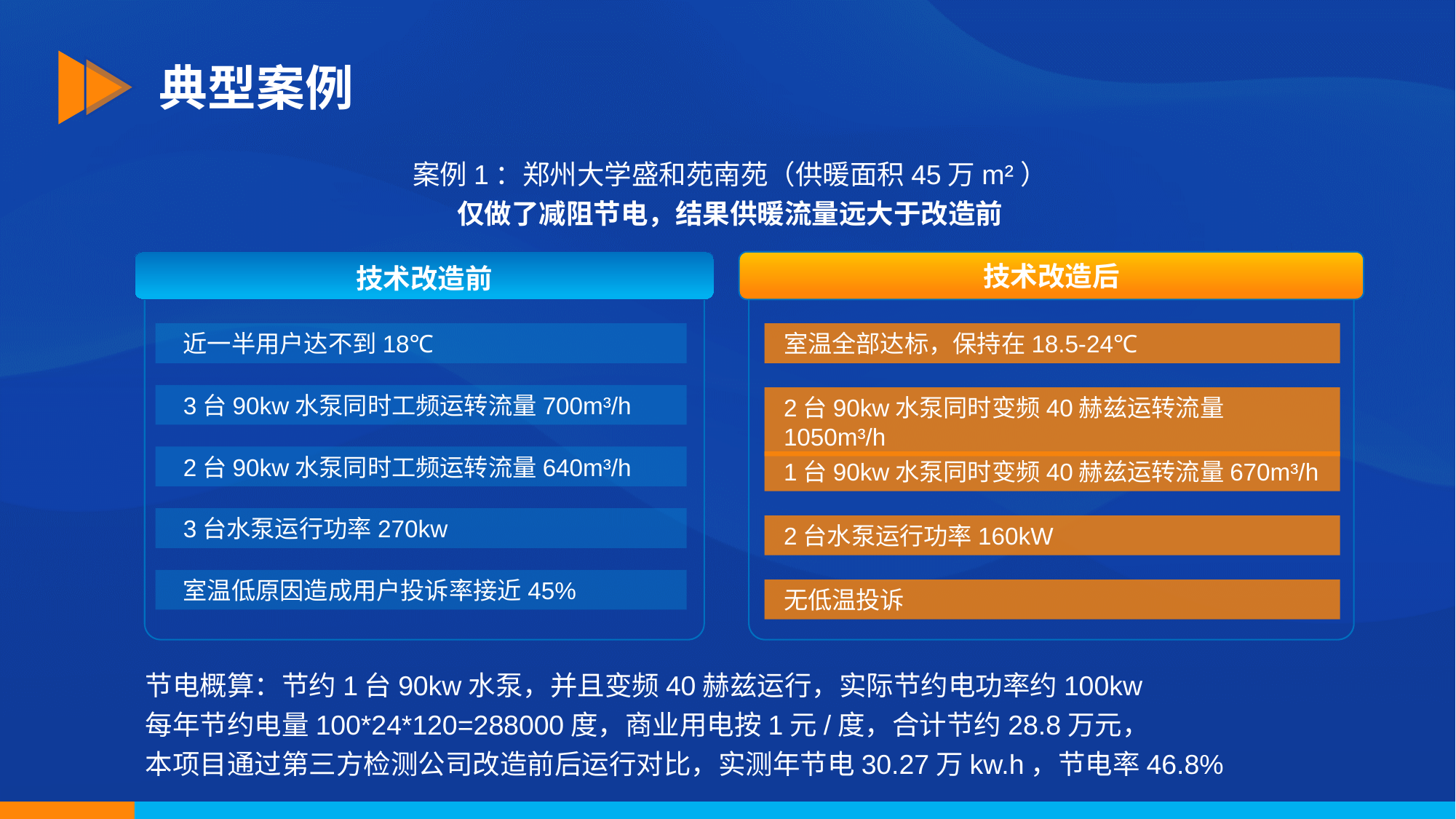

典型案例
案例1：郑州大学盛和苑南苑（供暖面积45万m²）
仅做了减阻节电，结果供暖流量远大于改造前
技术改造前
技术改造后

近一半用户达不到18℃
室温全部达标，保持在18.5-24℃
3台90kw水泵同时工频运转流量700m³/h
2台90kw水泵同时变频40赫兹运转流量1050m³/h
2台90kw水泵同时工频运转流量640m³/h
1台90kw水泵同时变频40赫兹运转流量670m³/h
3台水泵运行功率270kw
2台水泵运行功率160kW
室温低原因造成用户投诉率接近45%
无低温投诉
节电概算：节约1台90kw水泵，并且变频40赫兹运行，实际节约电功率约100kw
每年节约电量100*24*120=288000度，商业用电按1元/度，合计节约28.8万元，
本项目通过第三方检测公司改造前后运行对比，实测年节电30.27万kw.h，节电率46.8%